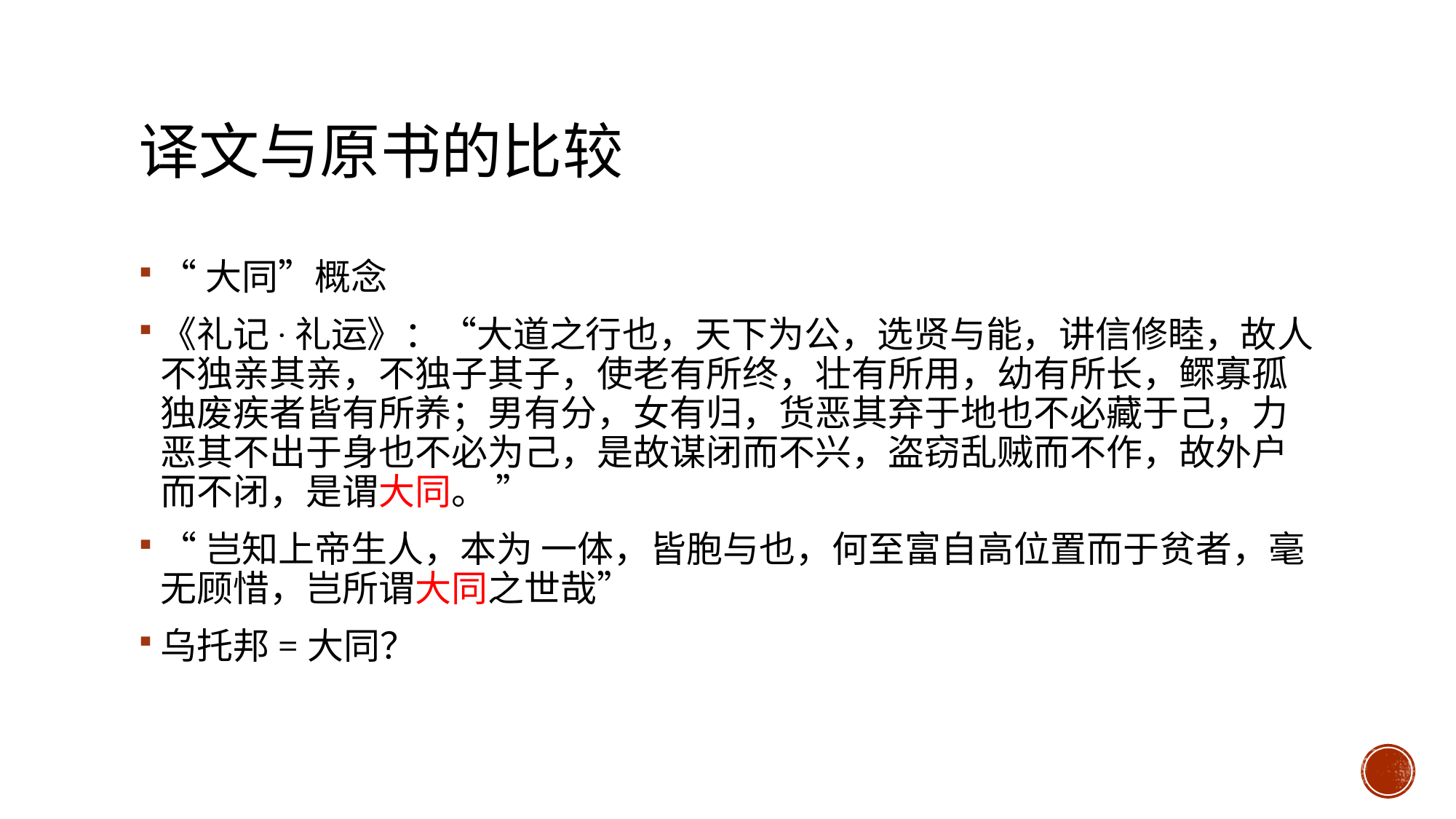

# 译文与原书的比较
“大同”概念
《礼记·礼运》：“大道之行也，天下为公，选贤与能，讲信修睦，故人不独亲其亲，不独子其子，使老有所终，壮有所用，幼有所长，鳏寡孤独废疾者皆有所养；男有分，女有归，货恶其弃于地也不必藏于己，力恶其不出于身也不必为己，是故谋闭而不兴，盗窃乱贼而不作，故外户而不闭，是谓大同。 ”
“岂知上帝生人，本为 一体，皆胞与也，何至富自高位置而于贫者，毫无顾惜，岂所谓大同之世哉”
乌托邦=大同？